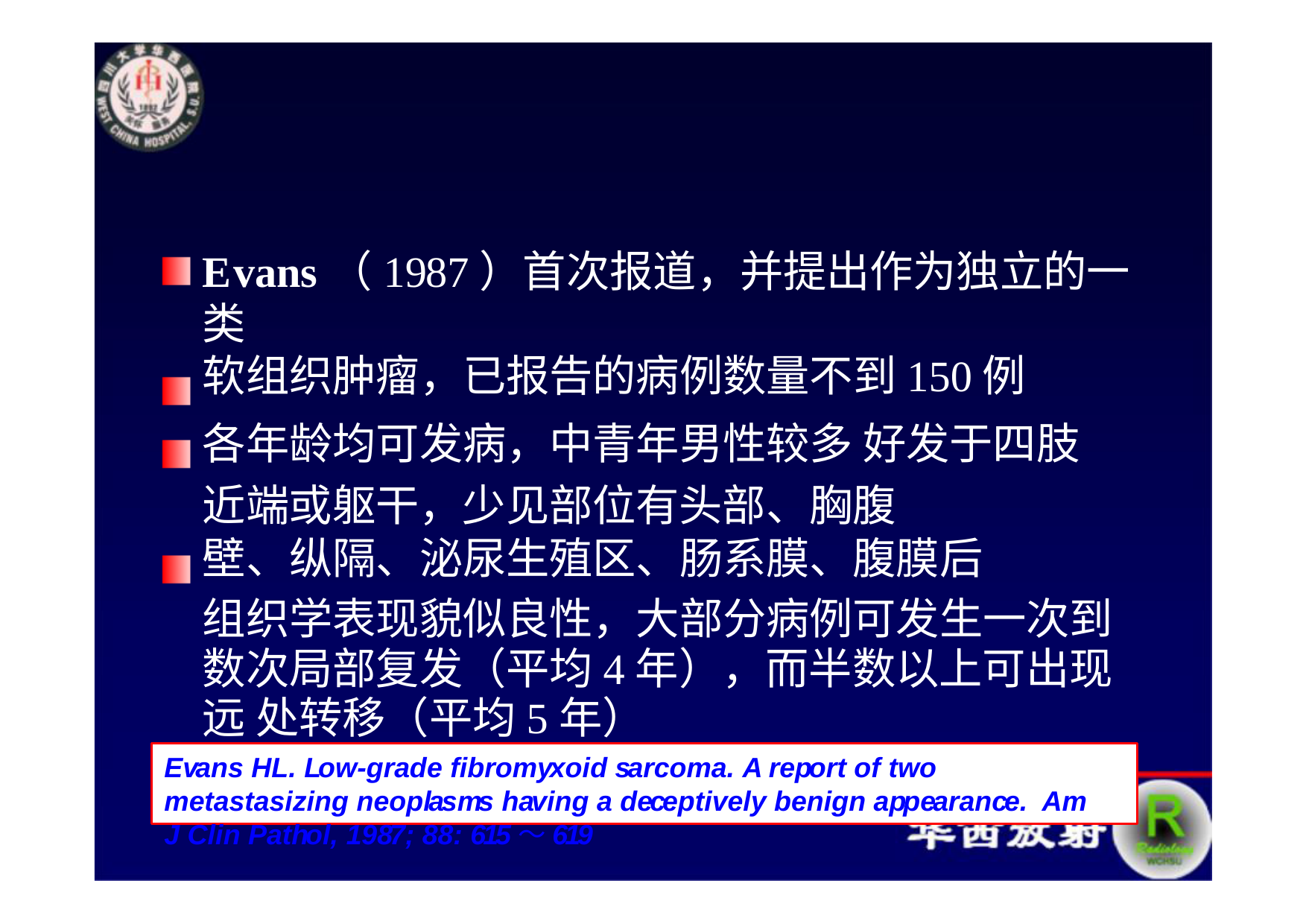

低度恶性纤维粘液样肉瘤
Evans（1987）首次报道，并提出作为独立的一类
软组织肿瘤，已报告的病例数量不到150例
各年龄均可发病，中青年男性较多 好发于四肢近端或躯干，少见部位有头部、胸腹
壁、纵隔、泌尿生殖区、肠系膜、腹膜后

组织学表现貌似良性，大部分病例可发生一次到 数次局部复发（平均4年），而半数以上可出现远 处转移（平均5年）

Evans HL. Low-grade fibromyxoid sarcoma. A report of two metastasizing neoplasms having a deceptively benign appearance.  Am J Clin Pathol, 1987; 88: 615～619